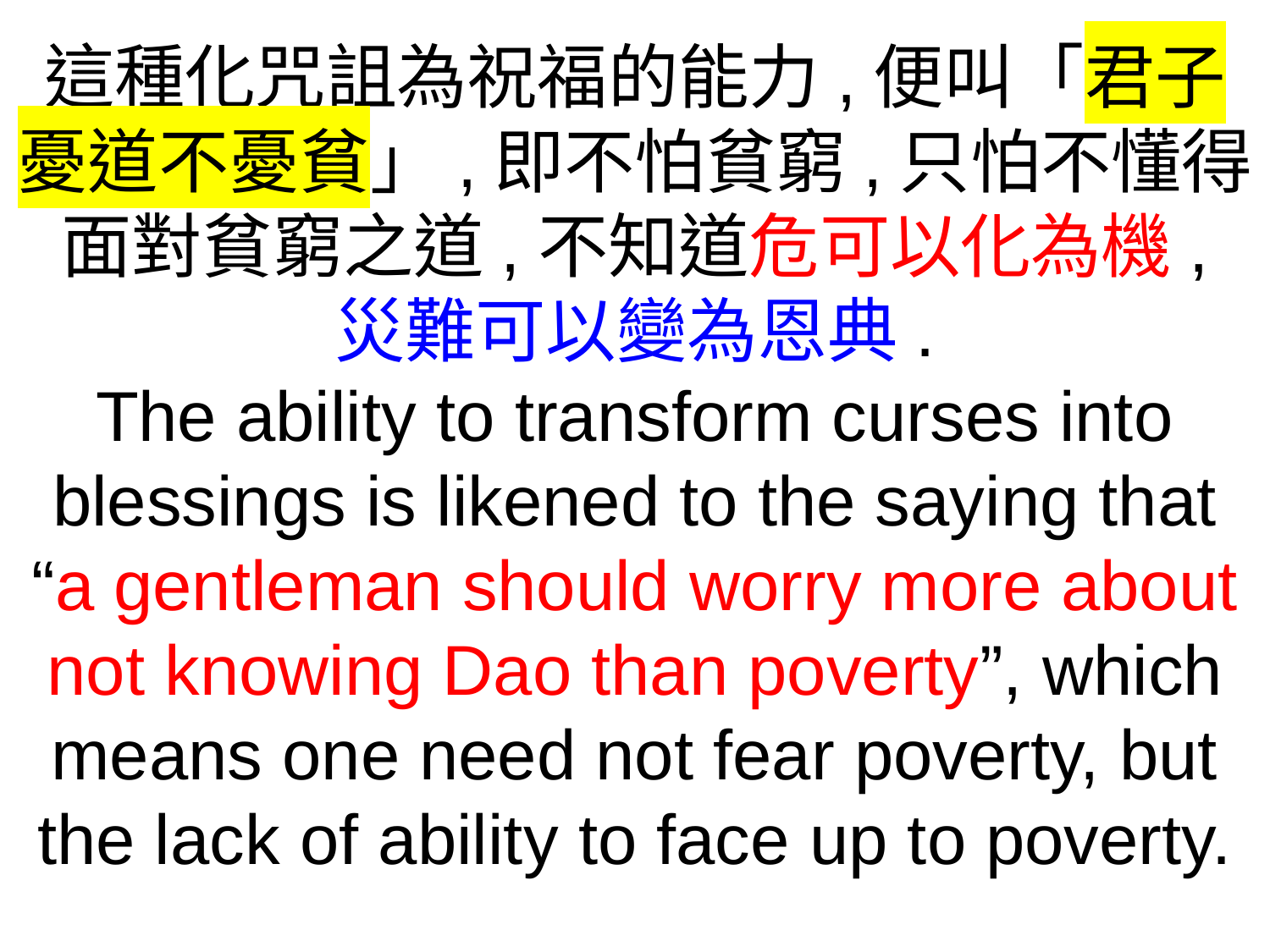

這種化咒詛為祝福的能力,便叫「君子憂道不憂貧」,即不怕貧窮,只怕不懂得面對貧窮之道,不知道危可以化為機,
災難可以變為恩典.
The ability to transform curses into blessings is likened to the saying that “a gentleman should worry more about not knowing Dao than poverty”, which means one need not fear poverty, but the lack of ability to face up to poverty.